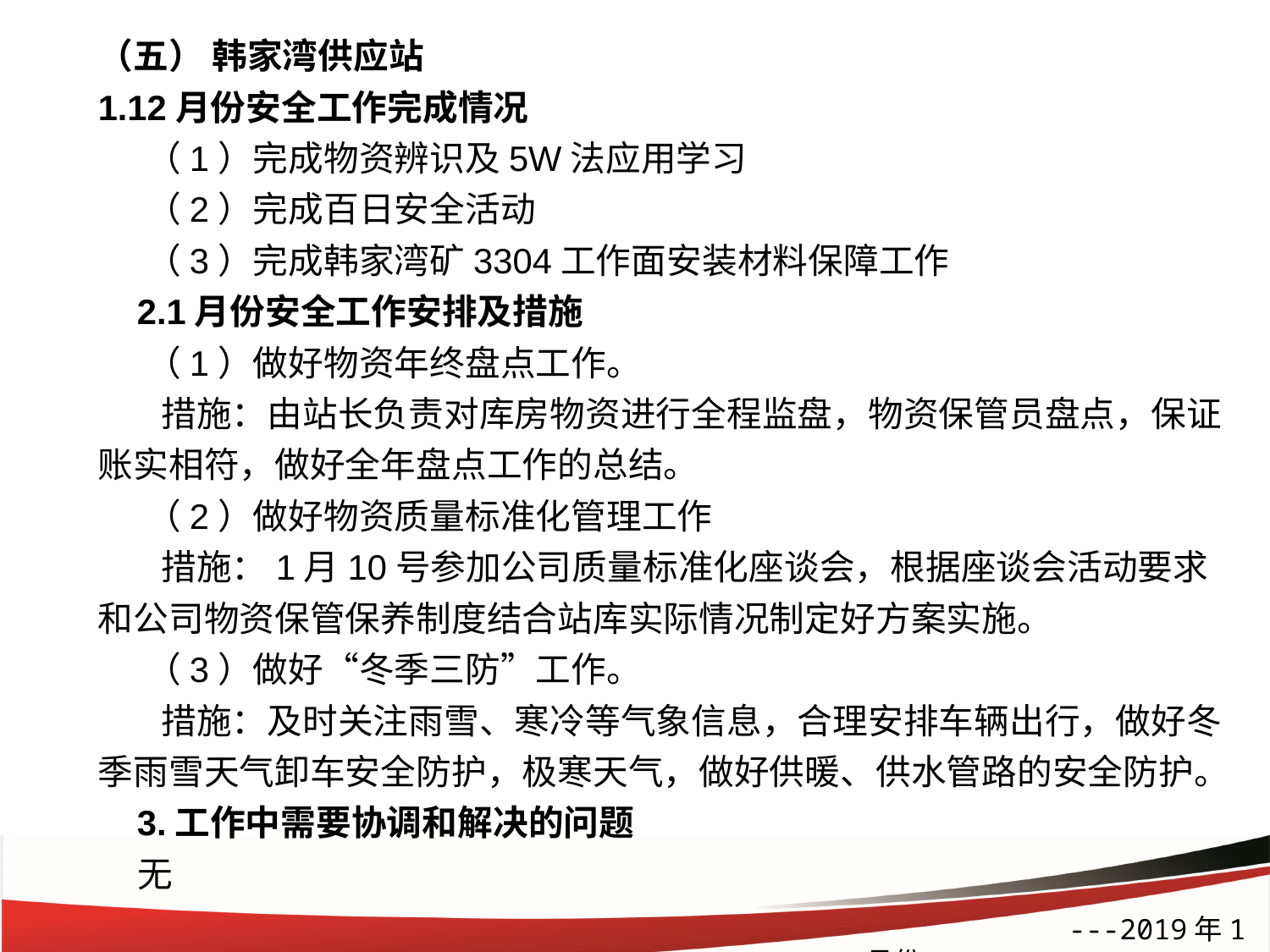

（五） 韩家湾供应站
1.12月份安全工作完成情况
     （1）完成物资辨识及5W法应用学习
     （2）完成百日安全活动
     （3）完成韩家湾矿3304工作面安装材料保障工作
    2.1月份安全工作安排及措施
     （1）做好物资年终盘点工作。
       措施：由站长负责对库房物资进行全程监盘，物资保管员盘点，保证账实相符，做好全年盘点工作的总结。
     （2）做好物资质量标准化管理工作
       措施：1月10号参加公司质量标准化座谈会，根据座谈会活动要求和公司物资保管保养制度结合站库实际情况制定好方案实施。
     （3）做好“冬季三防”工作。
       措施：及时关注雨雪、寒冷等气象信息，合理安排车辆出行，做好冬季雨雪天气卸车安全防护，极寒天气，做好供暖、供水管路的安全防护。
    3.工作中需要协调和解决的问题
    无